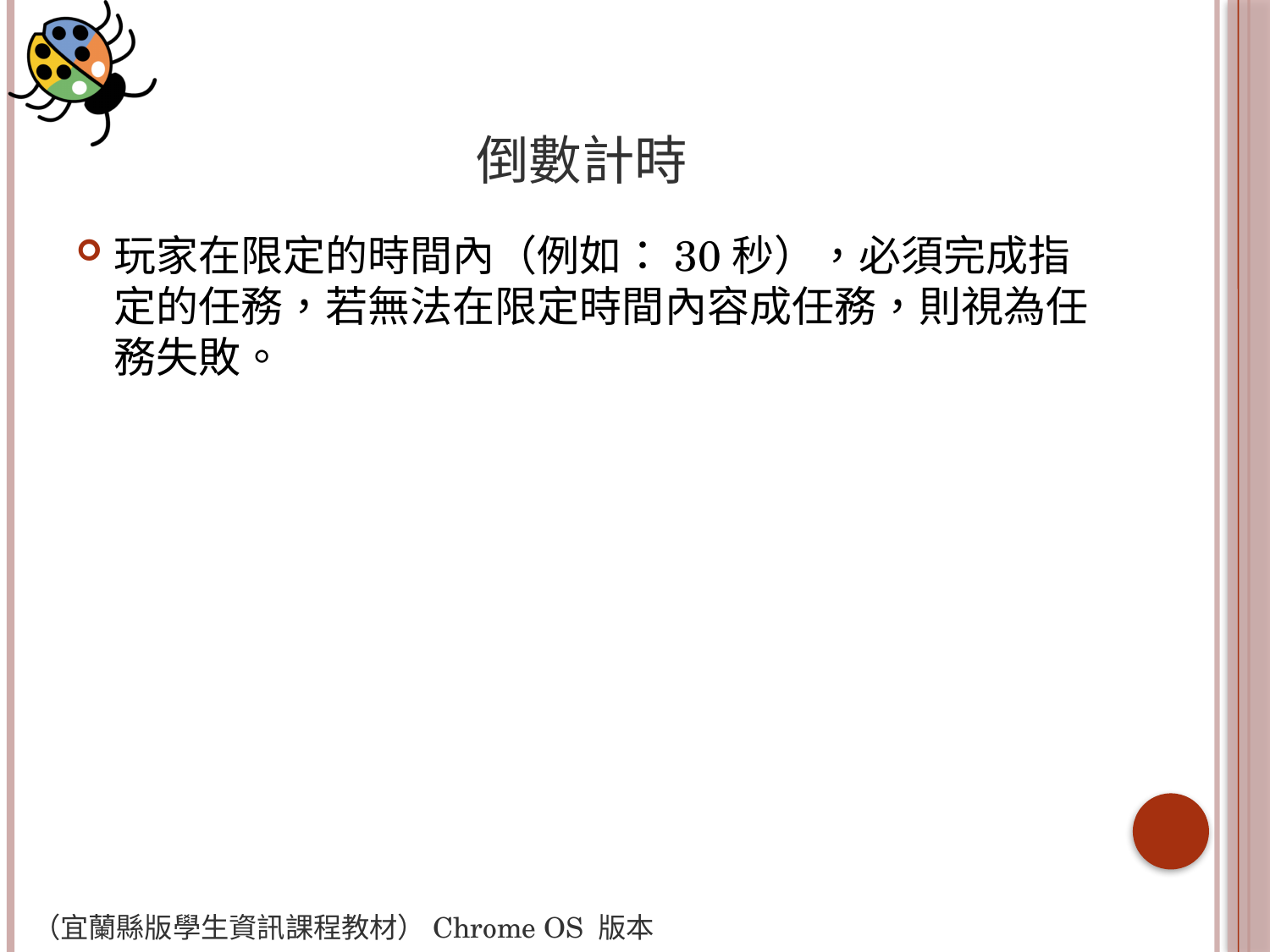

# 倒數計時
玩家在限定的時間內（例如：30秒），必須完成指定的任務，若無法在限定時間內容成任務，則視為任務失敗。

（宜蘭縣版學生資訊課程教材）Chrome OS 版本